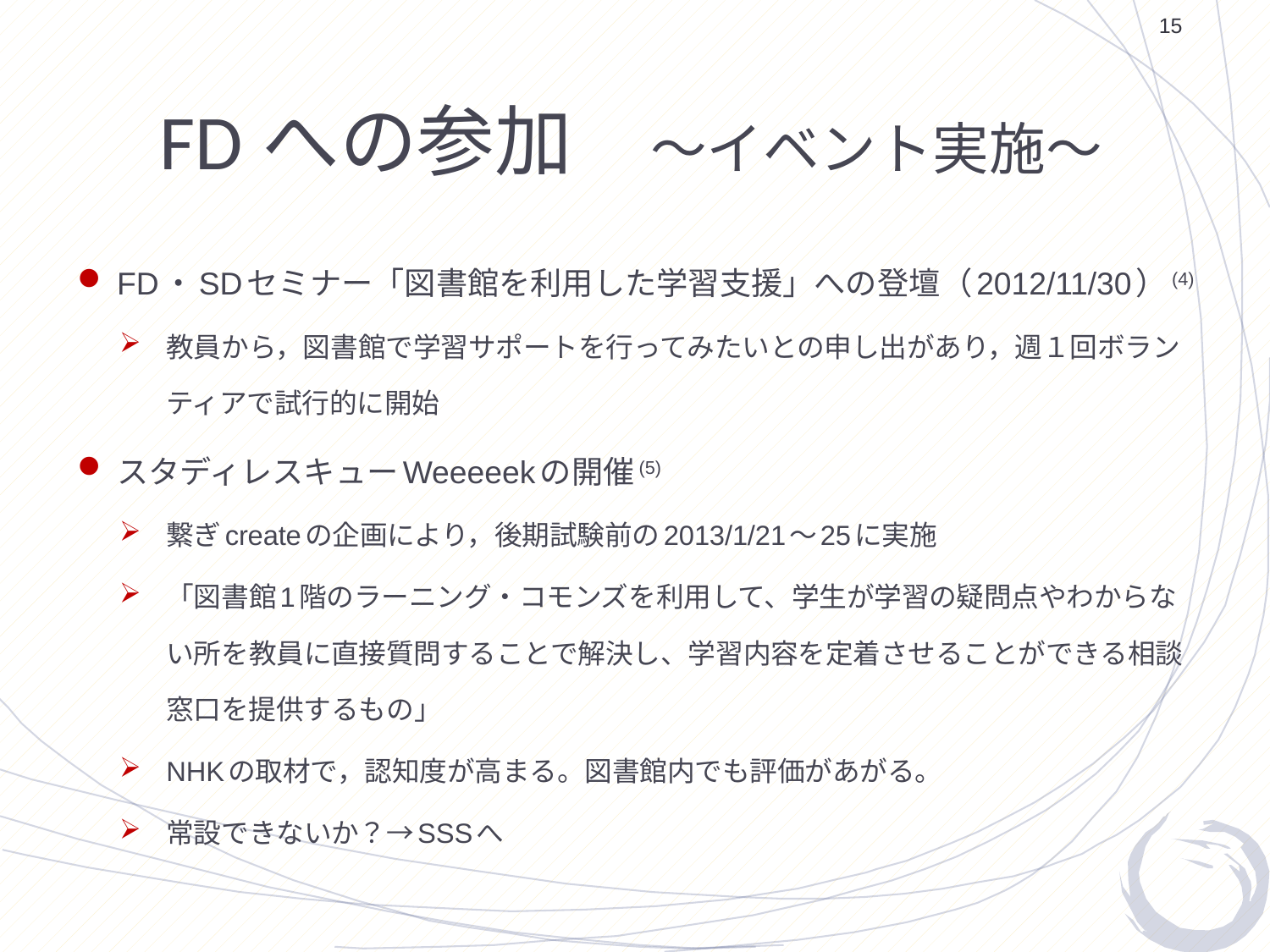

15
# FDへの参加　～イベント実施～

FD・SDセミナー「図書館を利用した学習支援」への登壇（2012/11/30）(4)
教員から，図書館で学習サポートを行ってみたいとの申し出があり，週１回ボランティアで試行的に開始
スタディレスキューWeeeeekの開催(5)
繋ぎcreateの企画により，後期試験前の2013/1/21〜25に実施
「図書館1階のラーニング・コモンズを利用して、学生が学習の疑問点やわからない所を教員に直接質問することで解決し、学習内容を定着させることができる相談窓口を提供するもの」
NHKの取材で，認知度が高まる。図書館内でも評価があがる。
常設できないか？→SSSへ